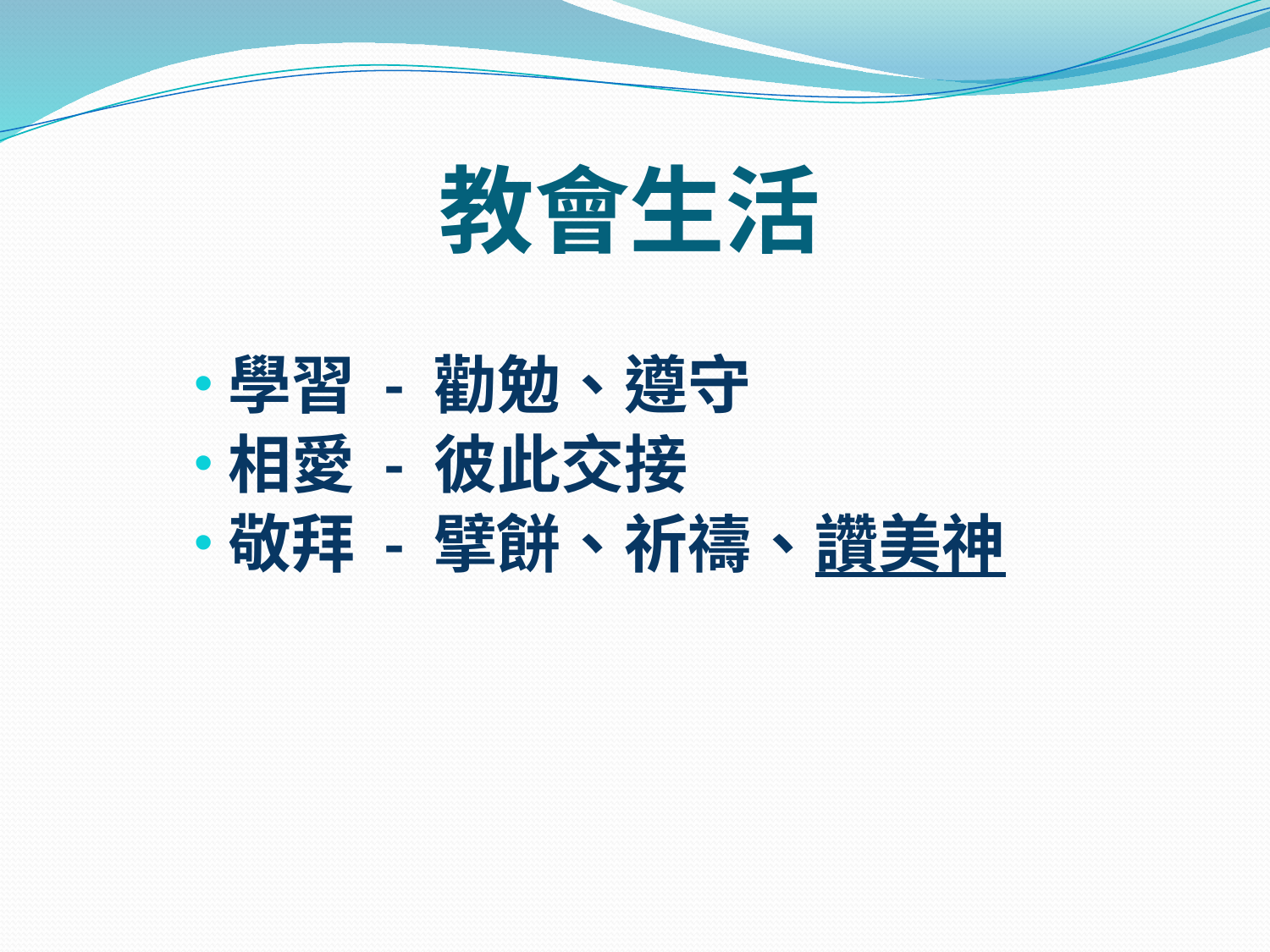

# 教會生活
學習 - 勸勉、遵守
相愛 - 彼此交接
敬拜 - 擘餅、祈禱、讚美神